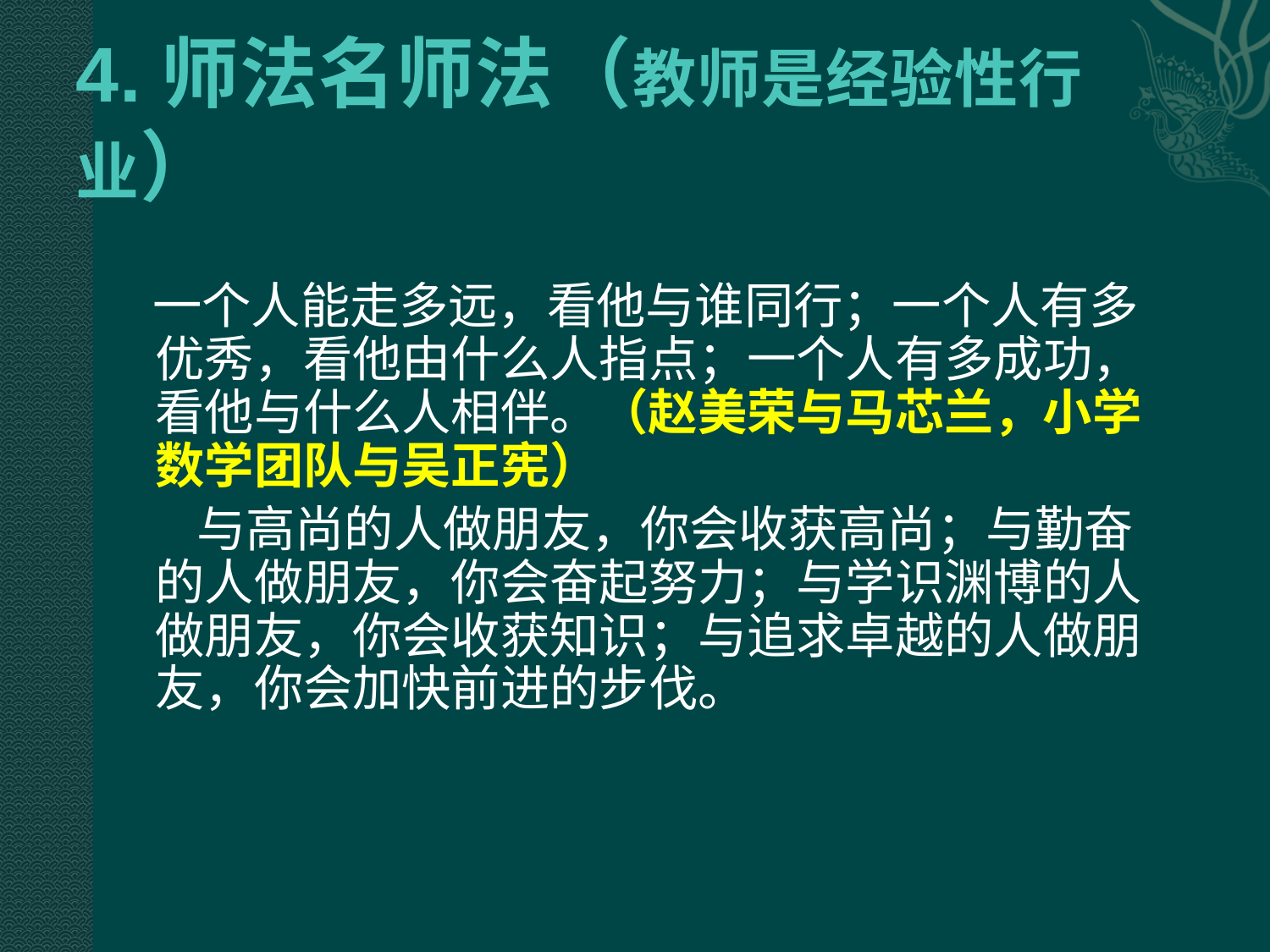

# 4.师法名师法（教师是经验性行业）
   一个人能走多远，看他与谁同行；一个人有多优秀，看他由什么人指点；一个人有多成功，看他与什么人相伴。（赵美荣与马芯兰，小学数学团队与吴正宪）
       与高尚的人做朋友，你会收获高尚；与勤奋的人做朋友，你会奋起努力；与学识渊博的人做朋友，你会收获知识；与追求卓越的人做朋友，你会加快前进的步伐。